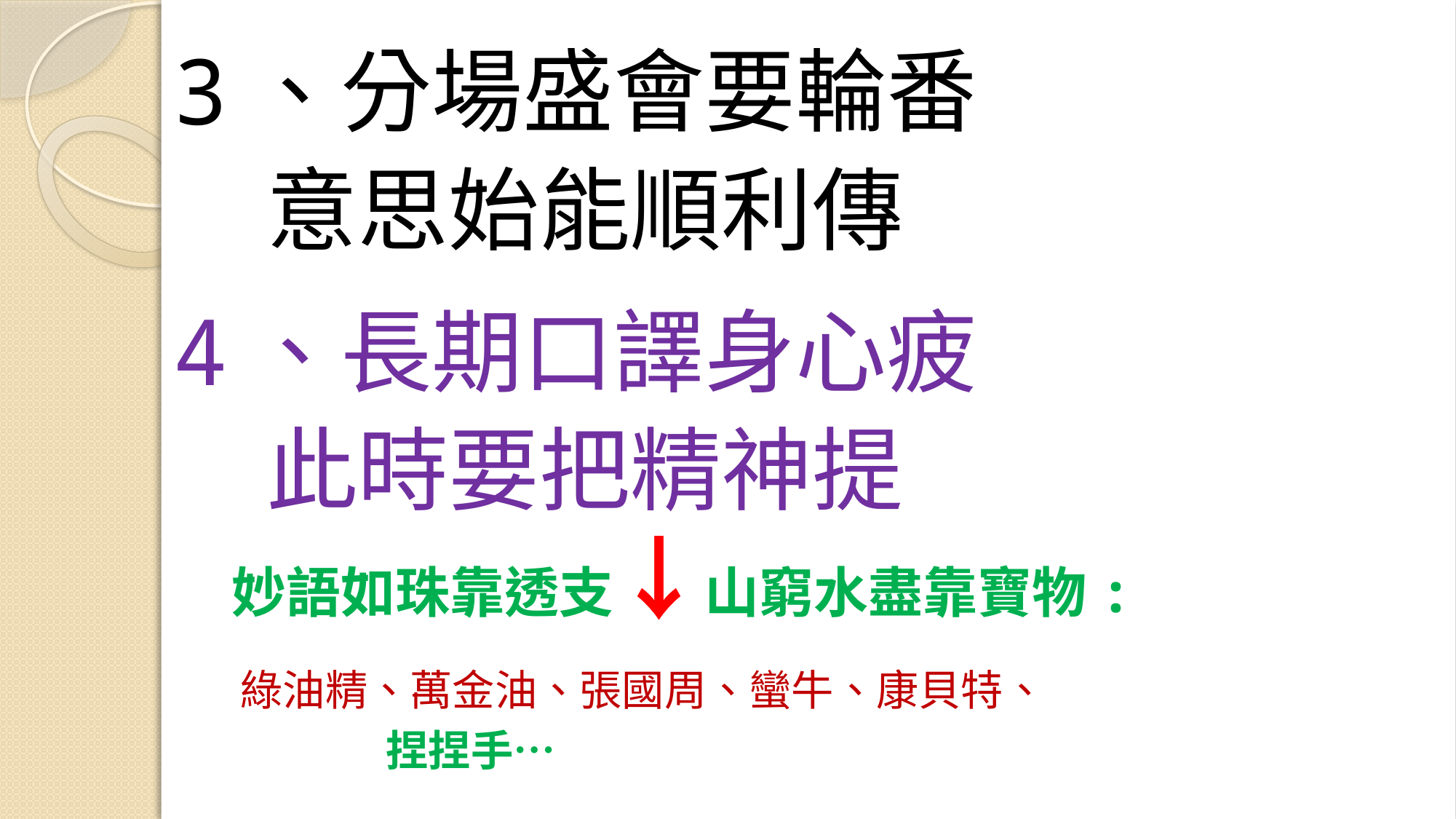

3、分場盛會要輪番
   意思始能順利傳

4、長期口譯身心疲
   此時要把精神提
 妙語如珠靠透支↓山窮水盡靠寶物:

      綠油精、萬金油、張國周、蠻牛、康貝特、
                     捏捏手…